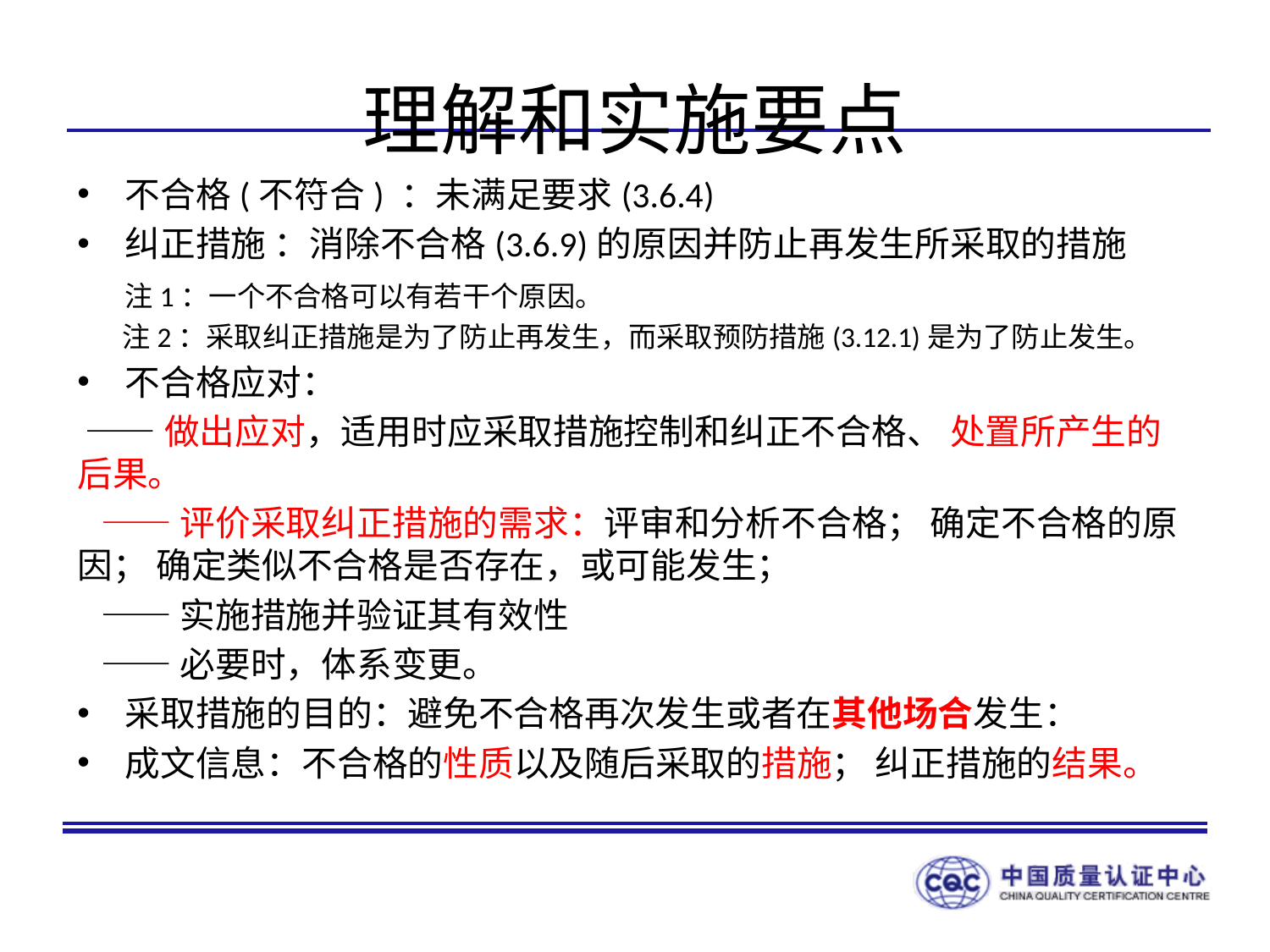

# 理解和实施要点
不合格(不符合) ：未满足要求(3.6.4)
纠正措施 ：消除不合格(3.6.9)的原因并防止再发生所采取的措施
     注1：一个不合格可以有若干个原因。
      注2：采取纠正措施是为了防止再发生，而采取预防措施(3.12.1)是为了防止发生。
不合格应对：
 ——做出应对，适用时应采取措施控制和纠正不合格、 处置所产生的后果。
   ——评价采取纠正措施的需求：评审和分析不合格； 确定不合格的原因； 确定类似不合格是否存在，或可能发生；
   ——实施措施并验证其有效性
   ——必要时，体系变更。
采取措施的目的：避免不合格再次发生或者在其他场合发生：
成文信息：不合格的性质以及随后采取的措施； 纠正措施的结果。

241